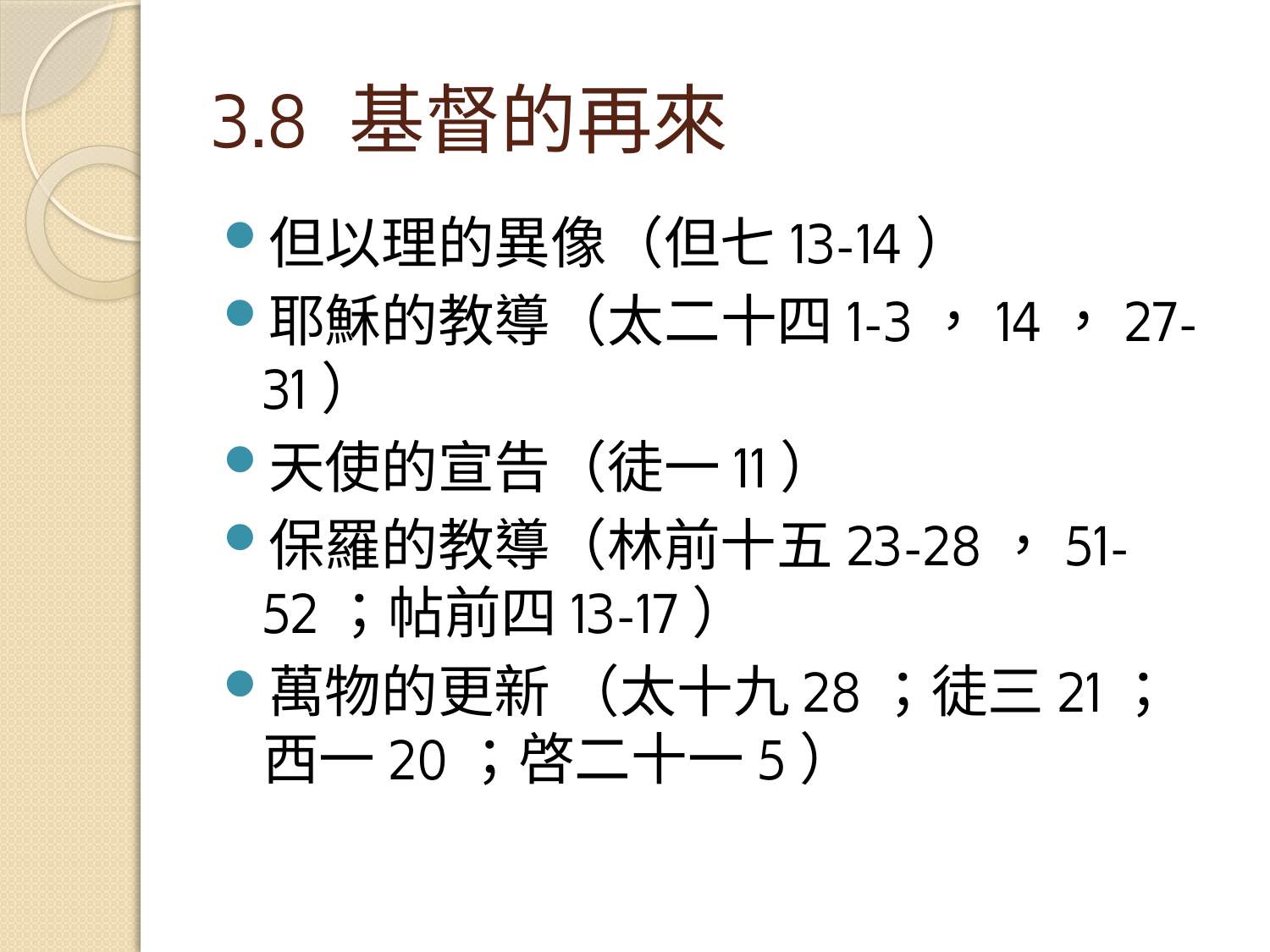

# 3.8 基督的再來
但以理的異像（但七13-14）
耶穌的教導（太二十四1-3，14，27-31）
天使的宣告（徒一11）
保羅的教導（林前十五23-28，51-52；帖前四13-17）
萬物的更新 （太十九28；徒三21；西一20；啓二十一5）